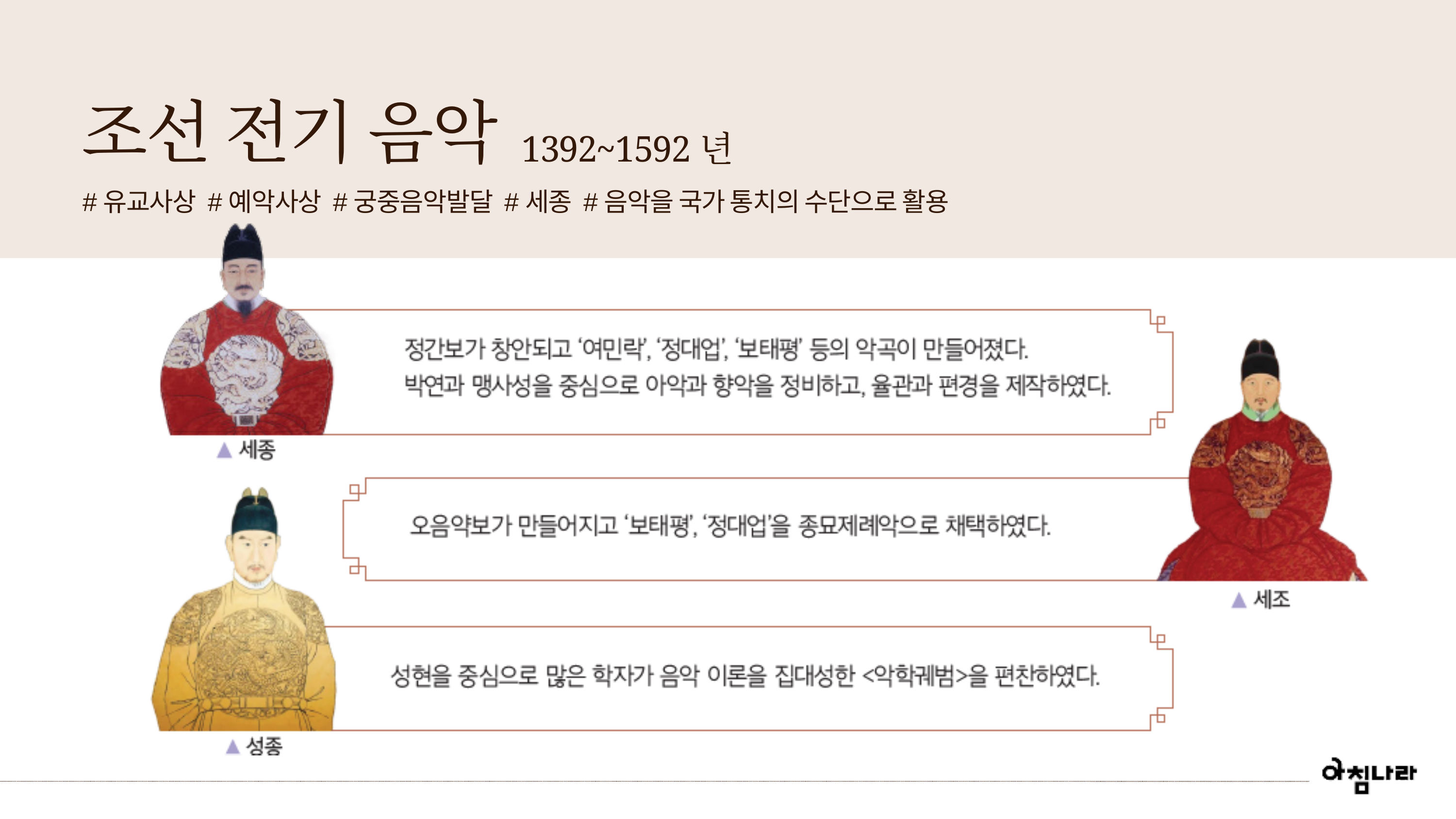

조선 전기 음악
1392~1592년
#유교사상 #예악사상 #궁중음악발달 #세종 #음악을 국가 통치의 수단으로 활용